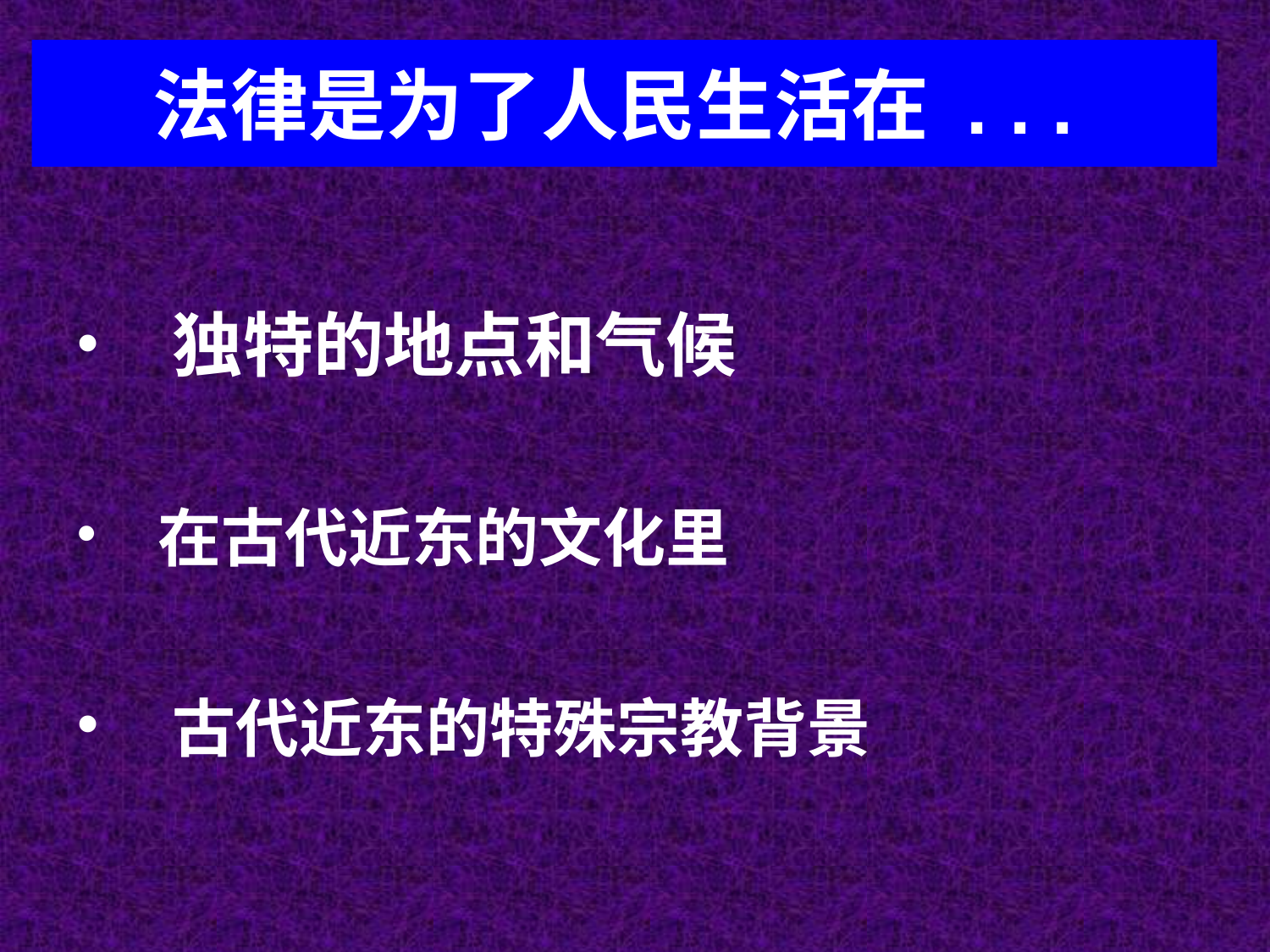

法律是为了人民生活在 . . .
 独特的地点和气候
 在古代近东的文化里
 古代近东的特殊宗教背景